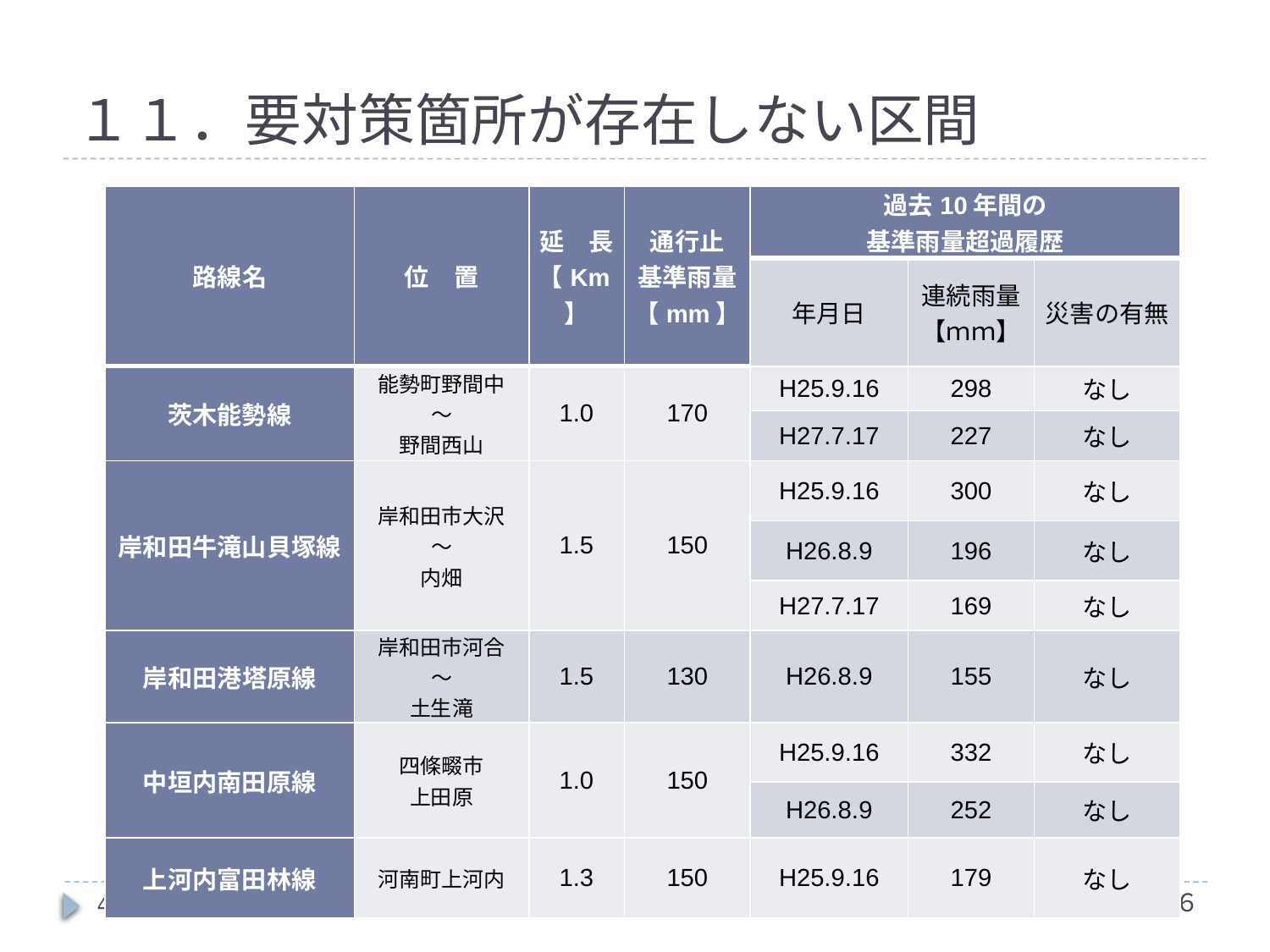

# １１．要対策箇所が存在しない区間
| 路線名 | 位　置 | 延　長 【Km】 | 通行止 基準雨量 【mm】 | 過去10年間の 基準雨量超過履歴 |  |  |
| --- | --- | --- | --- | --- | --- | --- |
|  |  |  |  | 年月日 | 連続雨量 【ｍｍ】 | 災害の有無 |
| 茨木能勢線 | 能勢町野間中 ～ 野間西山 | 1.0 | 170 | H25.9.16 | 298 | なし |
|  |  |  |  | H27.7.17 | 227 | なし |
| 岸和田牛滝山貝塚線 | 岸和田市大沢 ～ 内畑 | 1.5 | 150 | H25.9.16 | 300 | なし |
|  |  |  |  | H26.8.9 | 196 | なし |
|  |  |  |  | H27.7.17 | 169 | なし |
| 岸和田港塔原線 | 岸和田市河合 ～ 土生滝 | 1.5 | 130 | H26.8.9 | 155 | なし |
| 中垣内南田原線 | 四條畷市 上田原 | 1.0 | 150 | H25.9.16 | 332 | なし |
|  |  |  |  | H26.8.9 | 252 | なし |
| 上河内富田林線 | 河南町上河内 | 1.3 | 150 | H25.9.16 | 179 | なし |
資料６
45